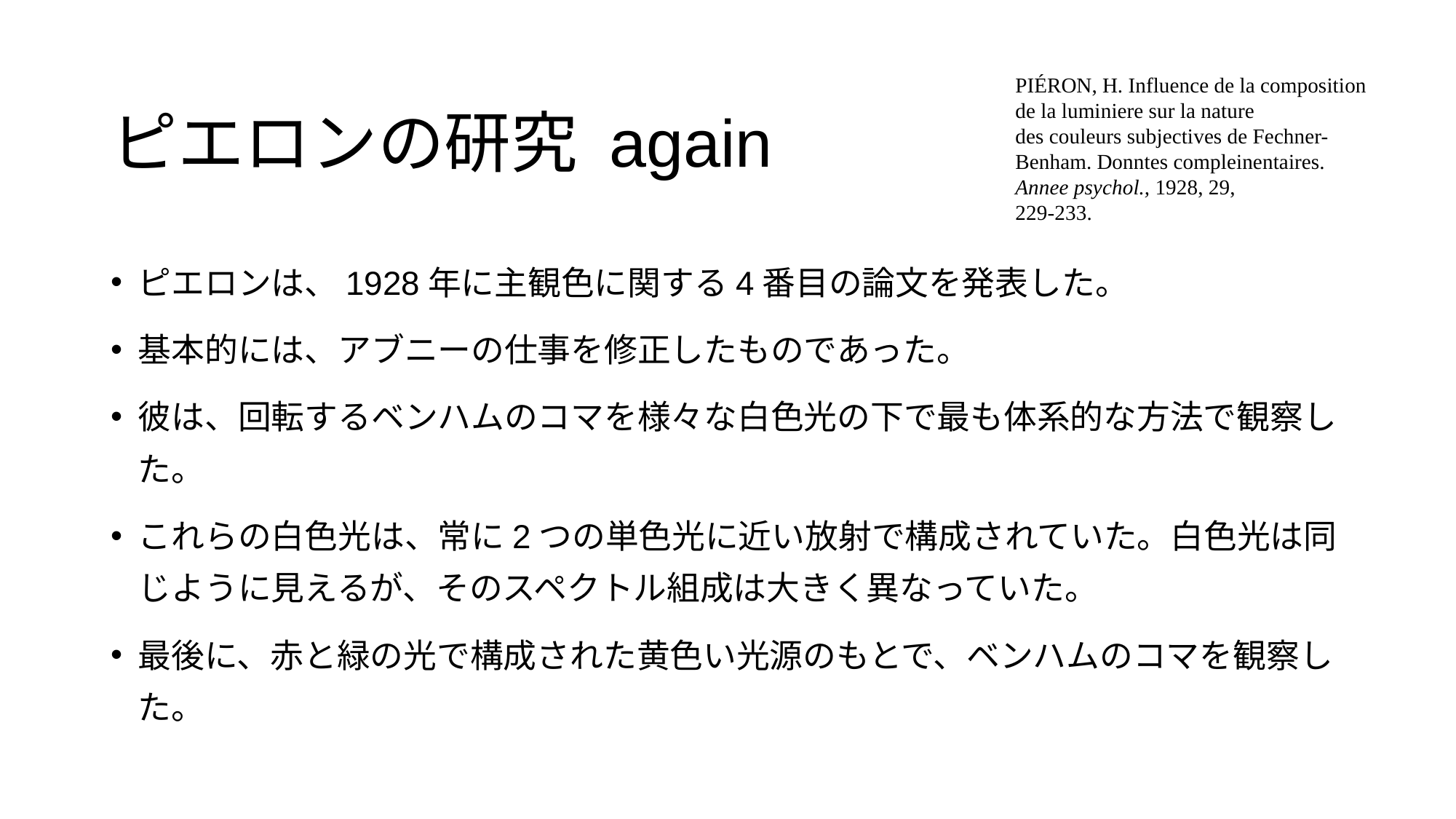

# ピエロンの研究 again
PIÉRON, H. Influence de la composition
de la luminiere sur la nature
des couleurs subjectives de Fechner-
Benham. Donntes compleinentaires.
Annee psychol., 1928, 29,
229-233.
ピエロンは、1928年に主観色に関する4番目の論文を発表した。
基本的には、アブニーの仕事を修正したものであった。
彼は、回転するベンハムのコマを様々な白色光の下で最も体系的な方法で観察した。
これらの白色光は、常に2つの単色光に近い放射で構成されていた。白色光は同じように見えるが、そのスペクトル組成は大きく異なっていた。
最後に、赤と緑の光で構成された黄色い光源のもとで、ベンハムのコマを観察した。